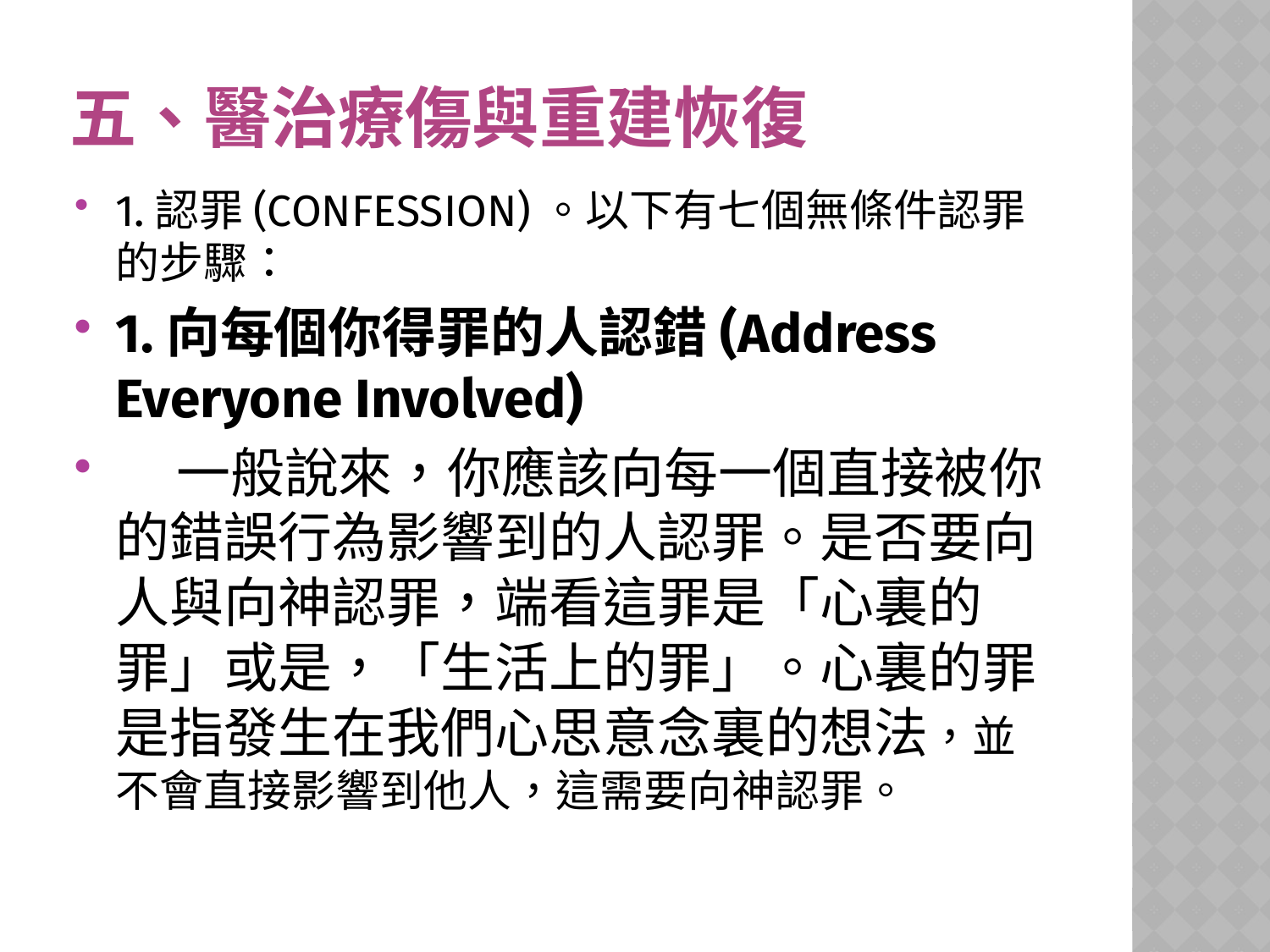

# 五、醫治療傷與重建恢復
1.認罪(CONFESSION)。以下有七個無條件認罪的步驟：
1.向每個你得罪的人認錯(Address Everyone Involved)
    一般說來，你應該向每一個直接被你的錯誤行為影響到的人認罪。是否要向人與向神認罪，端看這罪是「心裏的罪」或是，「生活上的罪」。心裏的罪是指發生在我們心思意念裏的想法，並不會直接影響到他人，這需要向神認罪。